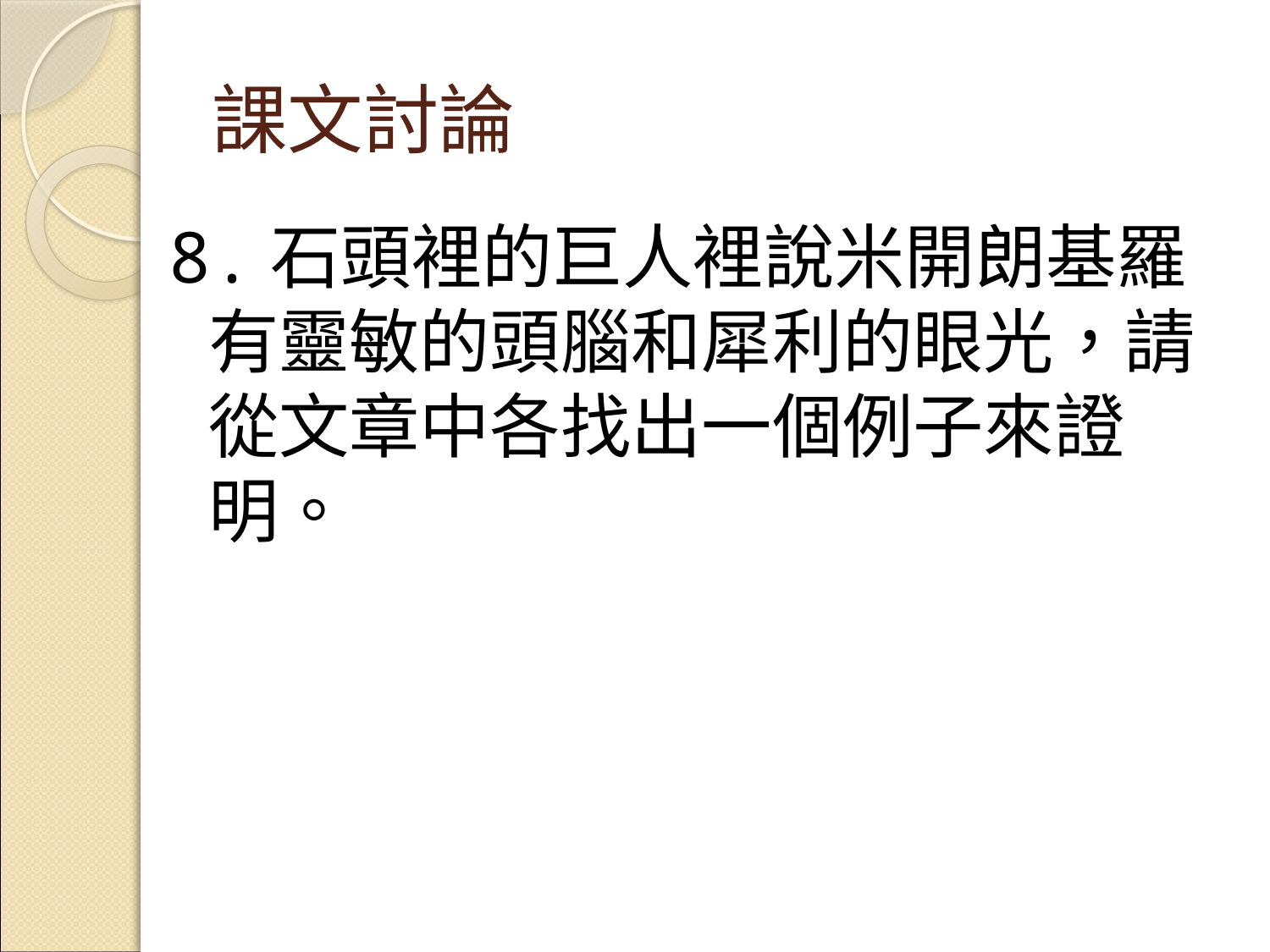

課文討論
8.石頭裡的巨人裡說米開朗基羅有靈敏的頭腦和犀利的眼光，請從文章中各找出一個例子來證明。